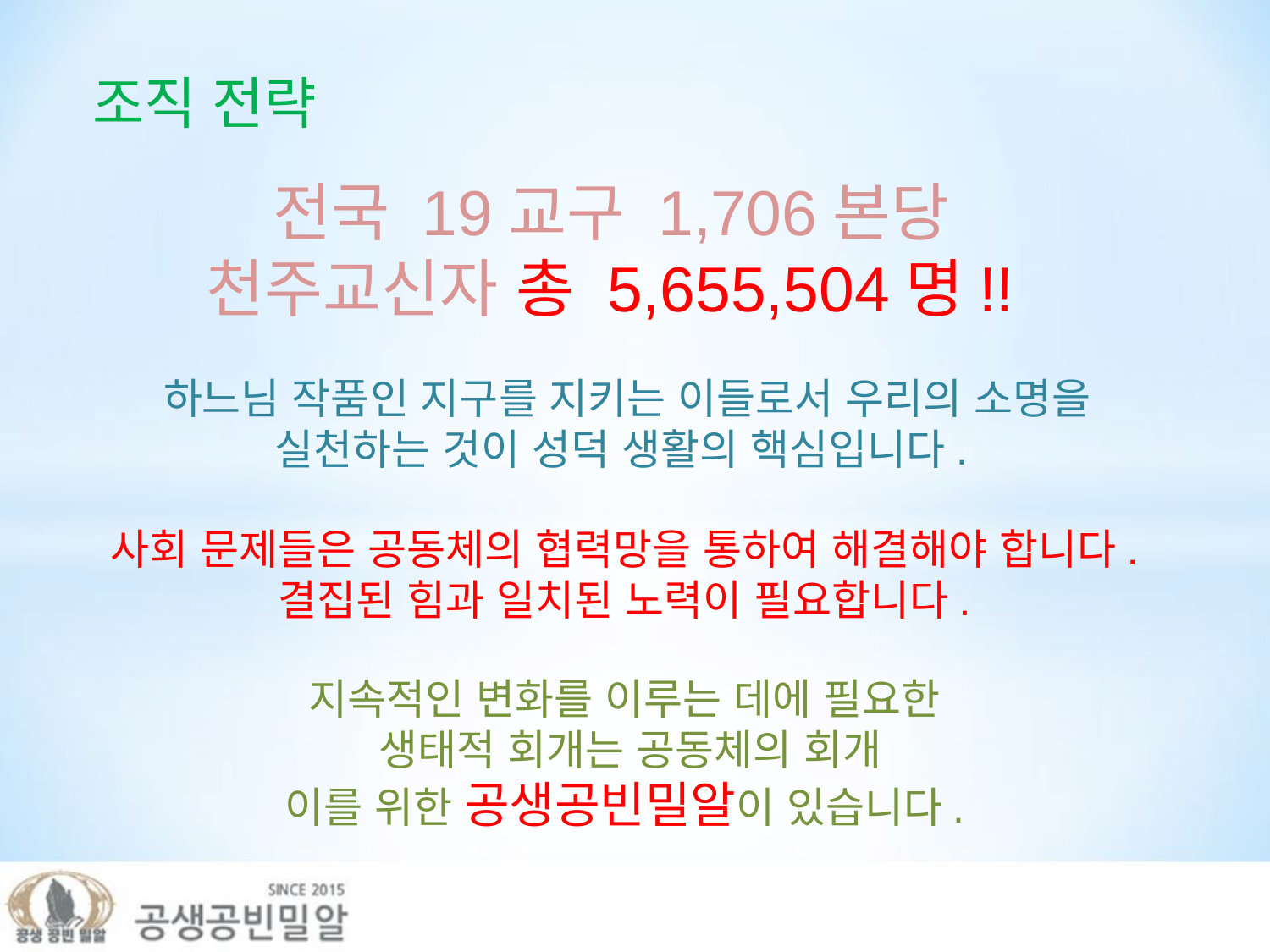

조직 전략
 전국 19교구 1,706본당
천주교신자 총 5,655,504명!!

하느님 작품인 지구를 지키는 이들로서 우리의 소명을 실천하는 것이 성덕 생활의 핵심입니다.
사회 문제들은 공동체의 협력망을 통하여 해결해야 합니다.
결집된 힘과 일치된 노력이 필요합니다.
지속적인 변화를 이루는 데에 필요한
생태적 회개는 공동체의 회개
이를 위한 공생공빈밀알이 있습니다.